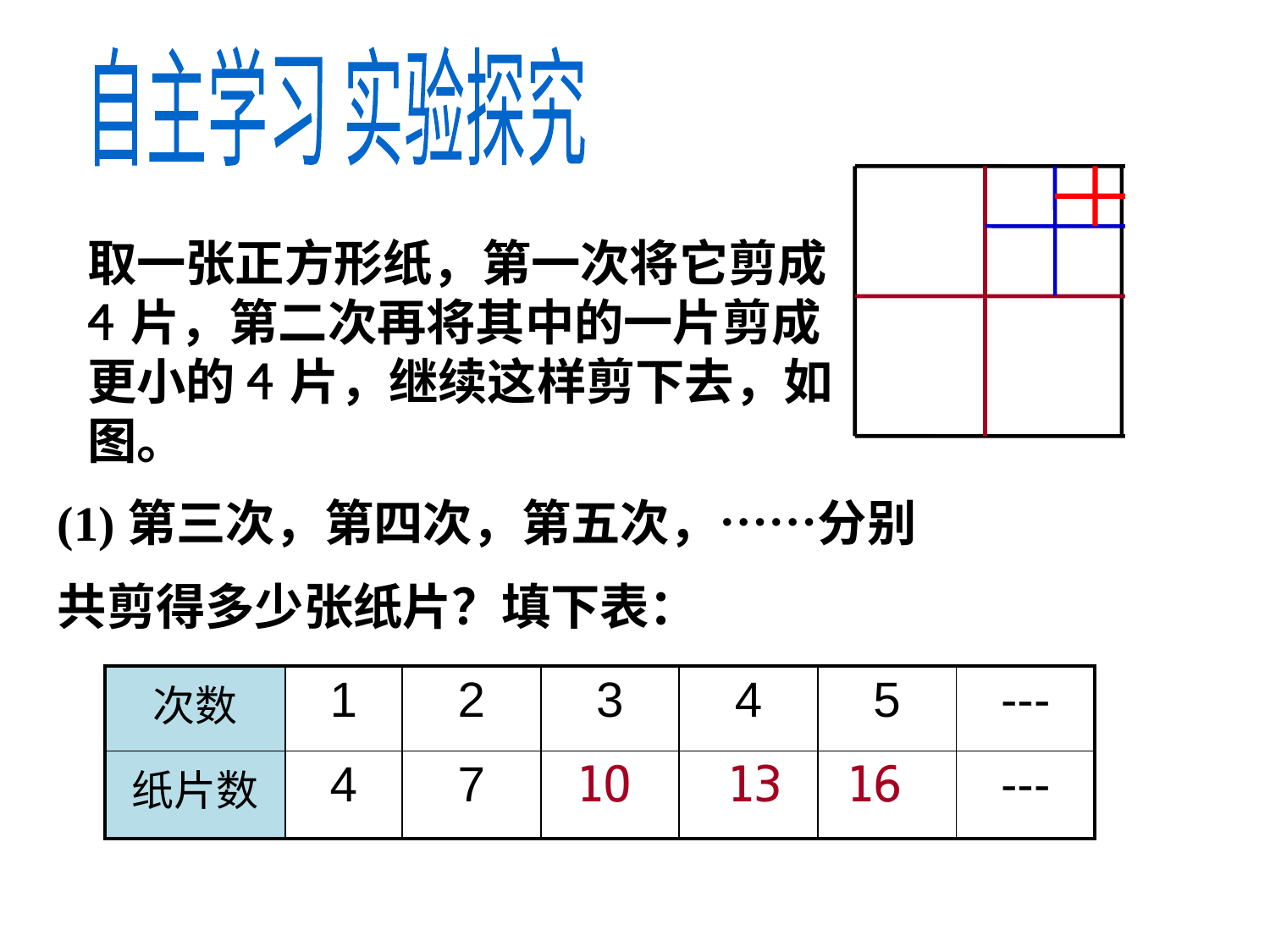

自主学习 实验探究

取一张正方形纸，第一次将它剪成4片，第二次再将其中的一片剪成更小的4片，继续这样剪下去，如图。

(1)第三次，第四次，第五次，……分别
共剪得多少张纸片？填下表：
| 次数 | 1 | 2 | 3 | 4 | 5 | --- |
| --- | --- | --- | --- | --- | --- | --- |
| 纸片数 | 4 | 7 |  |  |  | --- |
10
13
16